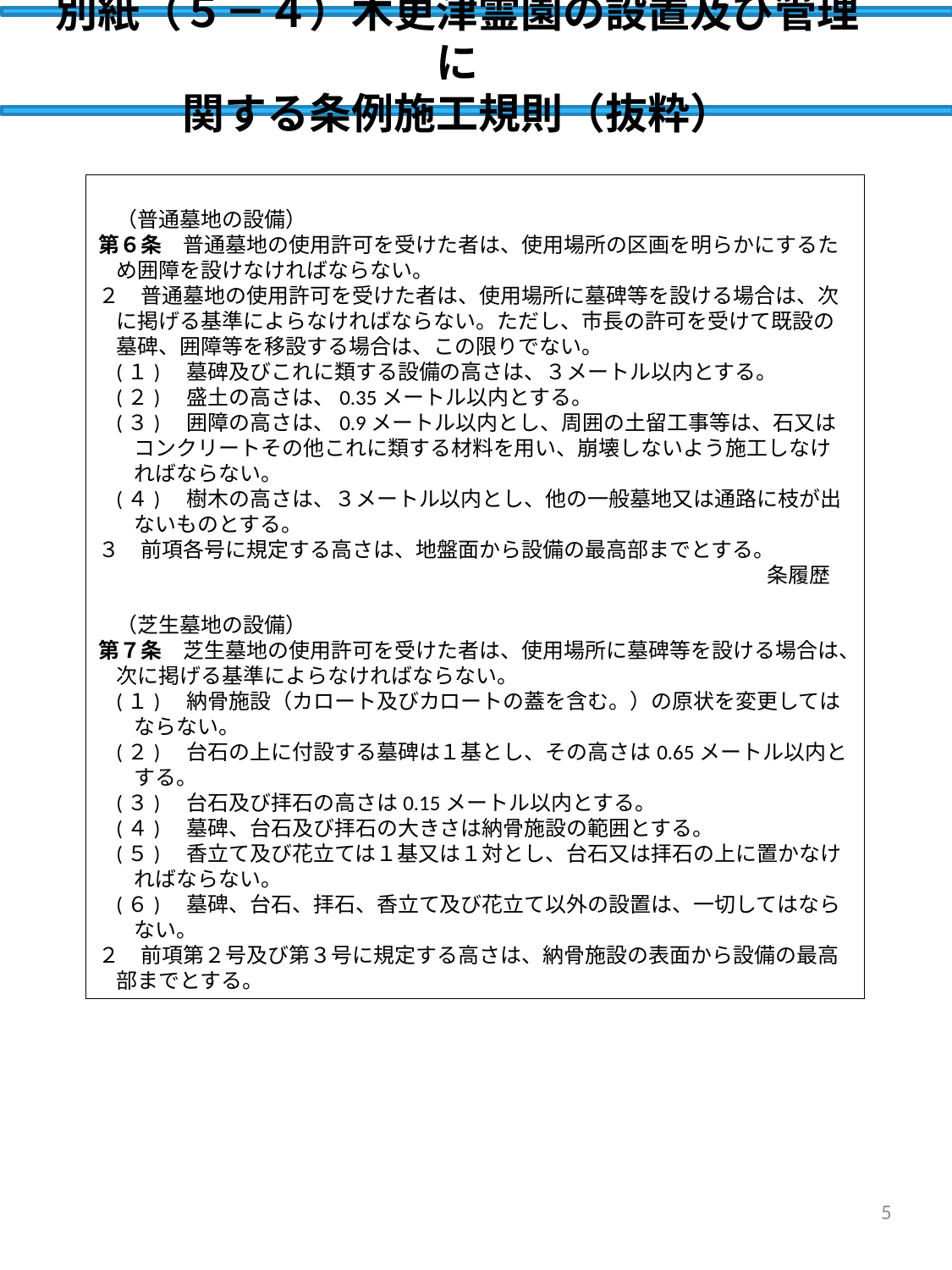

# 別紙（５－４）木更津霊園の設置及び管理に 関する条例施工規則（抜粋）
（普通墓地の設備）
第６条　普通墓地の使用許可を受けた者は、使用場所の区画を明らかにするため囲障を設けなければならない。
２　普通墓地の使用許可を受けた者は、使用場所に墓碑等を設ける場合は、次に掲げる基準によらなければならない。ただし、市長の許可を受けて既設の墓碑、囲障等を移設する場合は、この限りでない。
(１)　墓碑及びこれに類する設備の高さは、３メートル以内とする。
(２)　盛土の高さは、0.35メートル以内とする。
(３)　囲障の高さは、0.9メートル以内とし、周囲の土留工事等は、石又はコンクリートその他これに類する材料を用い、崩壊しないよう施工しなければならない。
(４)　樹木の高さは、３メートル以内とし、他の一般墓地又は通路に枝が出ないものとする。
３　前項各号に規定する高さは、地盤面から設備の最高部までとする。
条履歴
（芝生墓地の設備）
第７条　芝生墓地の使用許可を受けた者は、使用場所に墓碑等を設ける場合は、次に掲げる基準によらなければならない。
(１)　納骨施設（カロート及びカロートの蓋を含む。）の原状を変更してはならない。
(２)　台石の上に付設する墓碑は１基とし、その高さは0.65メートル以内とする。
(３)　台石及び拝石の高さは0.15メートル以内とする。
(４)　墓碑、台石及び拝石の大きさは納骨施設の範囲とする。
(５)　香立て及び花立ては１基又は１対とし、台石又は拝石の上に置かなければならない。
(６)　墓碑、台石、拝石、香立て及び花立て以外の設置は、一切してはならない。
２　前項第２号及び第３号に規定する高さは、納骨施設の表面から設備の最高部までとする。
5